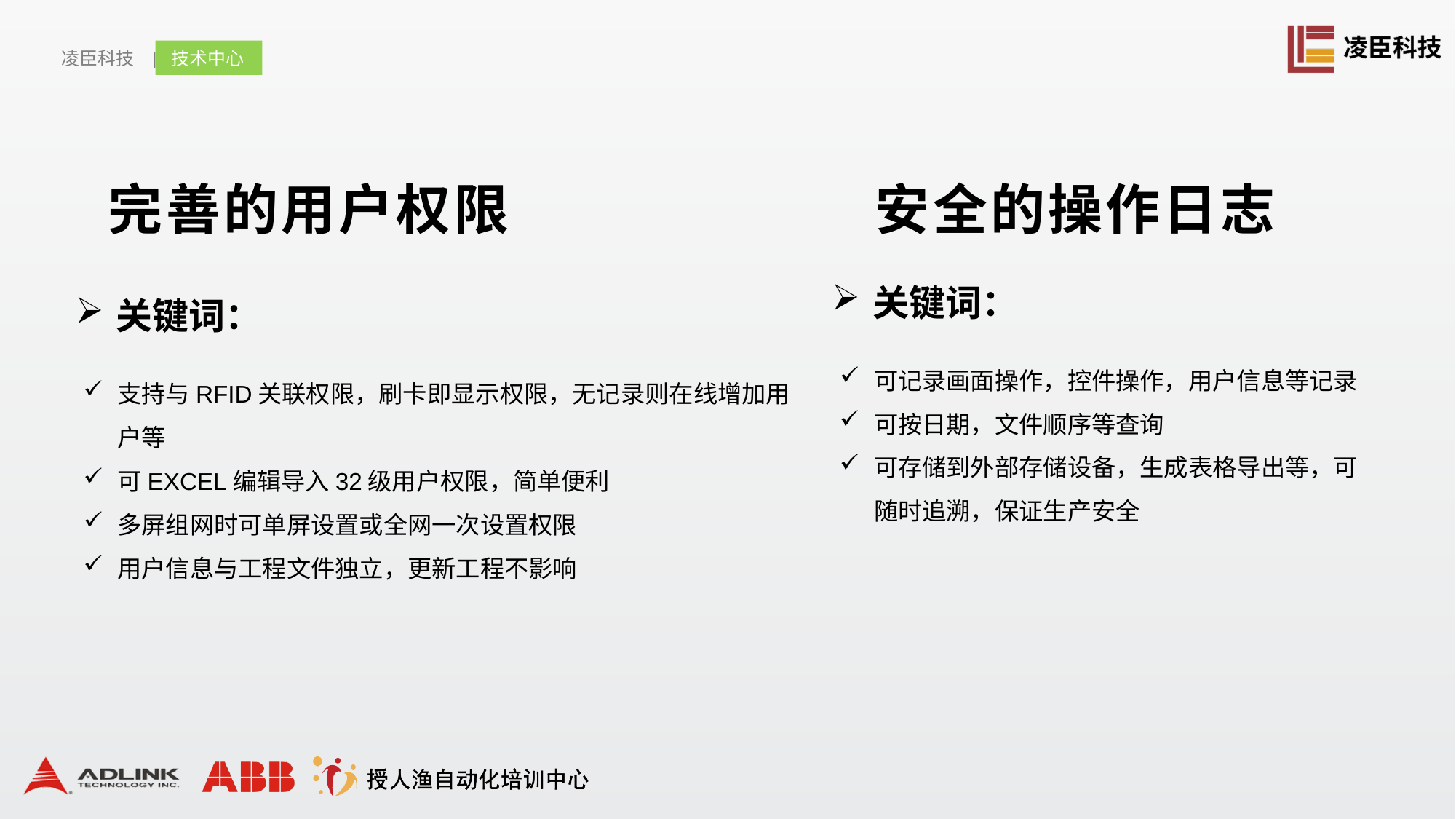

完善的用户权限
 安全的操作日志
关键词：
关键词：
可记录画面操作，控件操作，用户信息等记录
可按日期，文件顺序等查询
可存储到外部存储设备，生成表格导出等，可随时追溯，保证生产安全
支持与RFID关联权限，刷卡即显示权限，无记录则在线增加用户等
可EXCEL编辑导入32级用户权限，简单便利
多屏组网时可单屏设置或全网一次设置权限
用户信息与工程文件独立，更新工程不影响